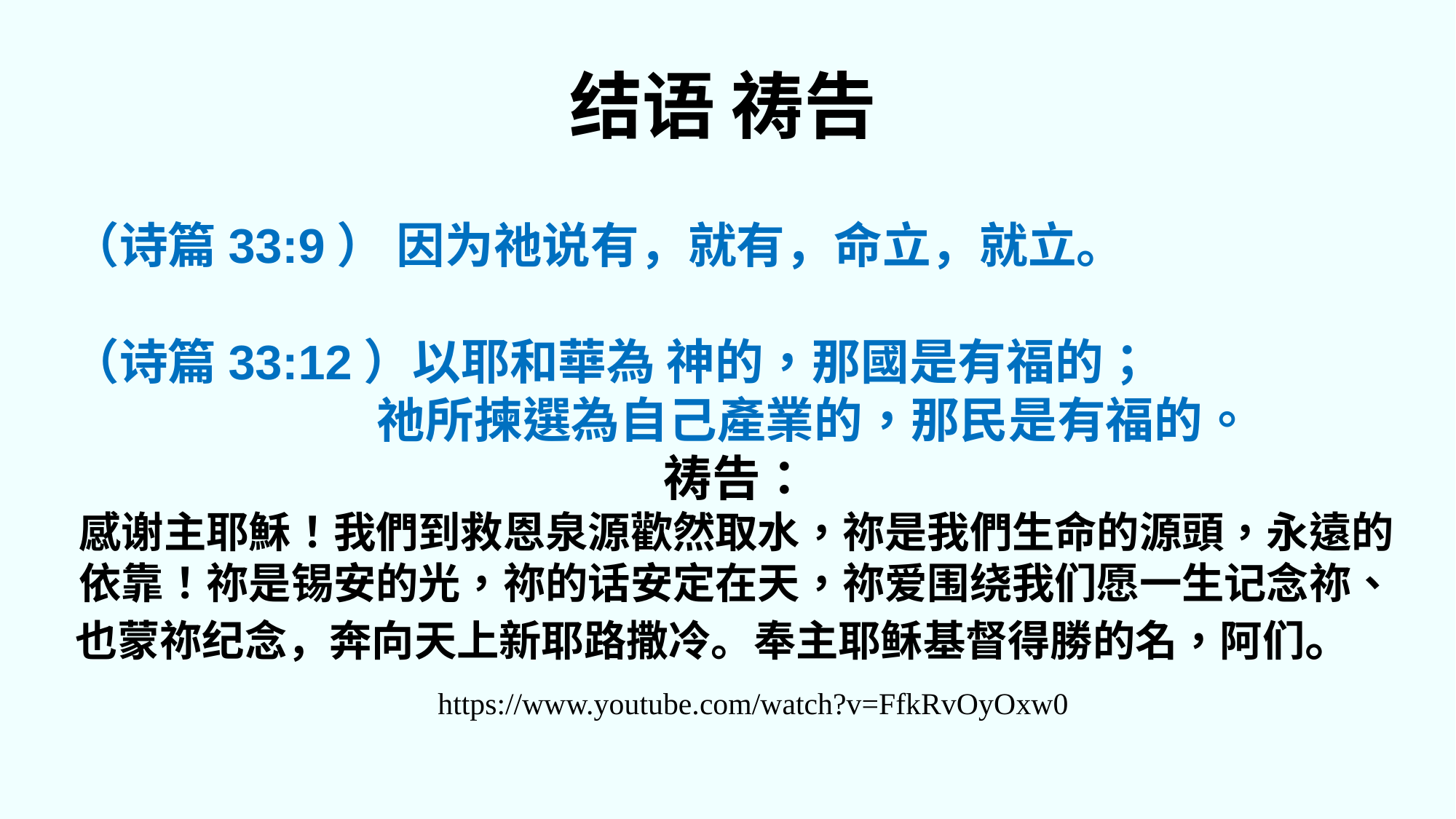

结语 祷告

（诗篇33:9） 因为祂说有，就有，命立，就立。
（诗篇33:12）以耶和華為 神的，那國是有福的；
             祂所揀選為自己產業的，那民是有福的。
祷告：
感谢主耶穌！我們到救恩泉源歡然取水，祢是我們生命的源頭，永遠的依靠！祢是锡安的光，祢的话安定在天，祢爱围绕我们愿一生记念祢、也蒙祢纪念，奔向天上新耶路撒冷。奉主耶稣基督得勝的名，阿们。       https://www.youtube.com/watch?v=FfkRvOyOxw0